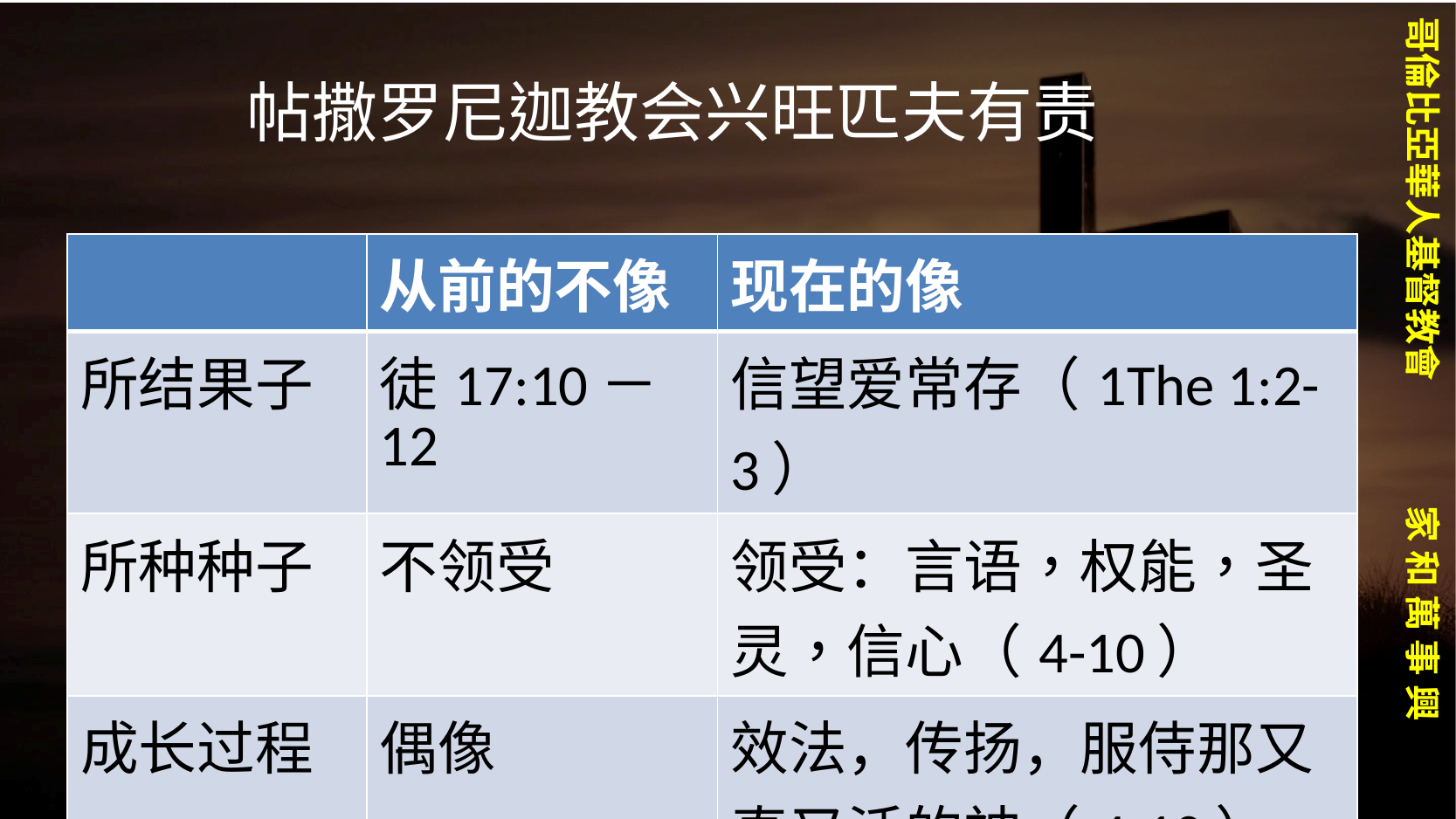

# 帖撒罗尼迦教会兴旺匹夫有责
|  | 从前的不像 | 现在的像 |
| --- | --- | --- |
| 所结果子 | 徒17:10－12 | 信望爱常存（1The 1:2-3） |
| 所种种子 | 不领受 | 领受：言语，权能，圣灵，信心（4-10） |
| 成长过程 | 偶像 | 效法，传扬，服侍那又真又活的神（4-10） |